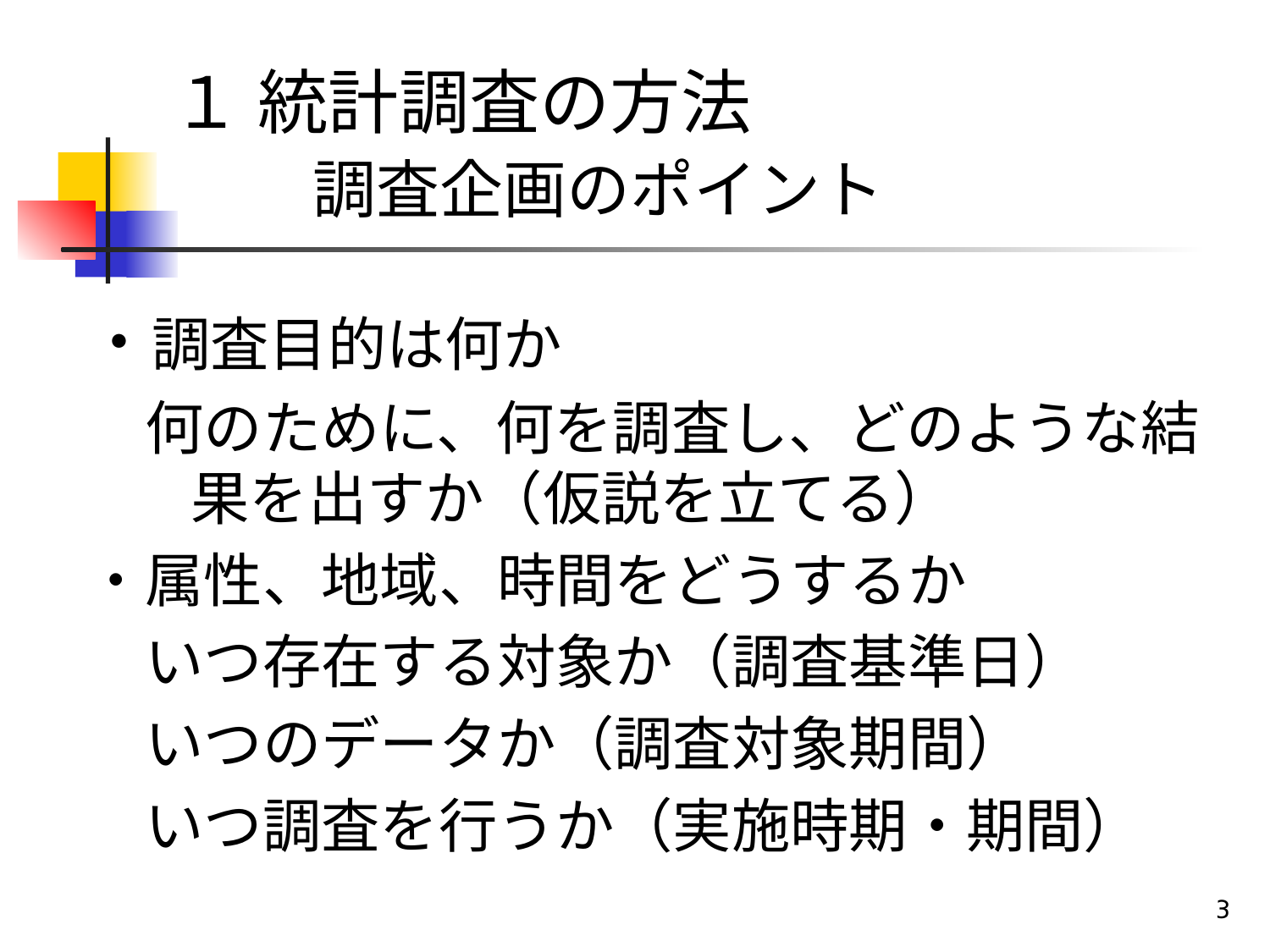

# １ 統計調査の方法 　　調査企画のポイント
・調査目的は何か
　何のために、何を調査し、どのような結果を出すか（仮説を立てる）
・属性、地域、時間をどうするか
　いつ存在する対象か（調査基準日）
　いつのデータか（調査対象期間）
　いつ調査を行うか（実施時期・期間）

3